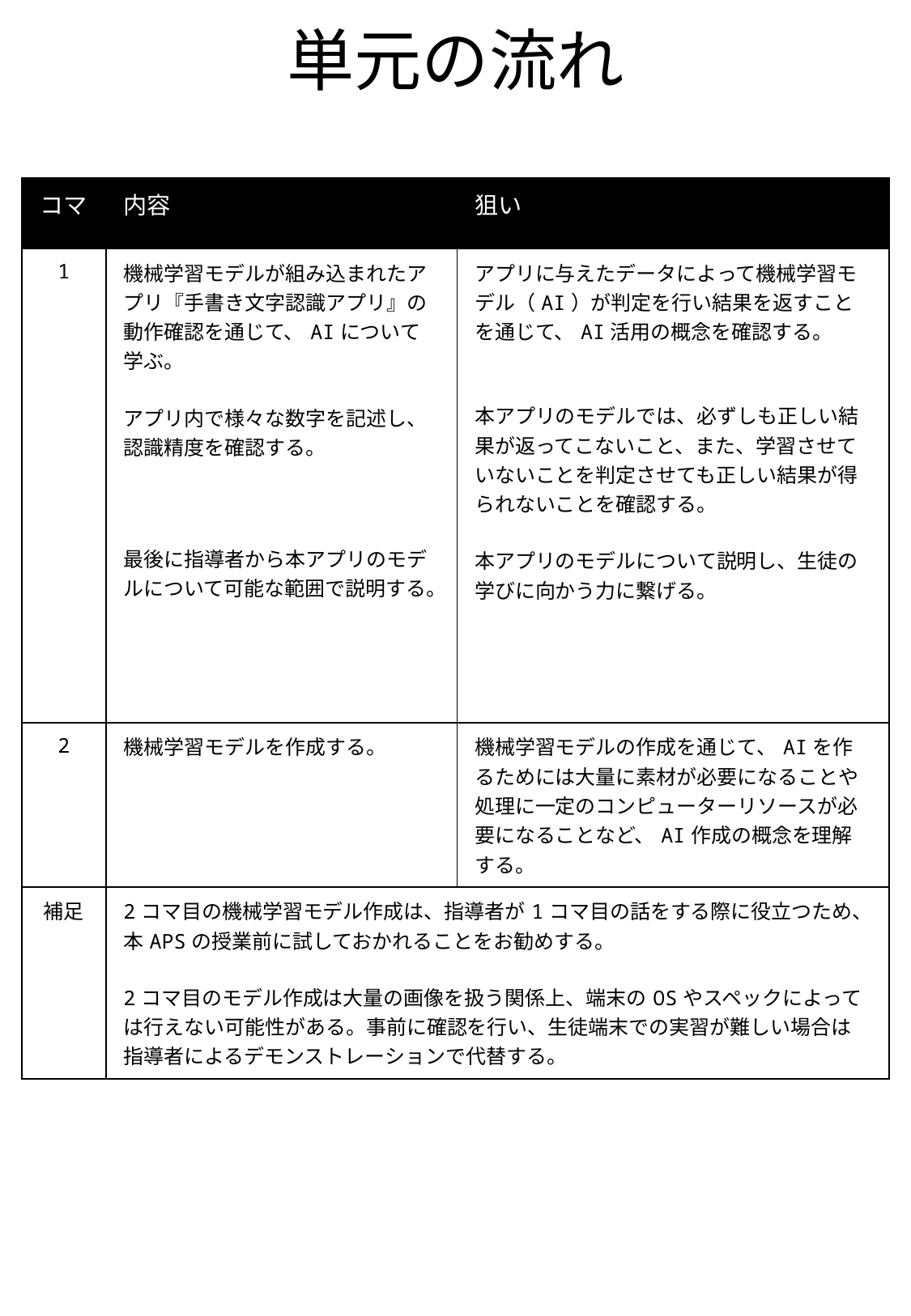

# 単元の流れ
| コマ | 内容 | 狙い |
| --- | --- | --- |
| 1 | 機械学習モデルが組み込まれたアプリ『手書き文字認識アプリ』の動作確認を通じて、AIについて学ぶ。 アプリ内で様々な数字を記述し、認識精度を確認する。 最後に指導者から本アプリのモデルについて可能な範囲で説明する。 | アプリに与えたデータによって機械学習モデル（AI）が判定を行い結果を返すことを通じて、AI活用の概念を確認する。 本アプリのモデルでは、必ずしも正しい結果が返ってこないこと、また、学習させていないことを判定させても正しい結果が得られないことを確認する。 本アプリのモデルについて説明し、生徒の学びに向かう力に繋げる。 |
| 2 | 機械学習モデルを作成する。 | 機械学習モデルの作成を通じて、AIを作るためには大量に素材が必要になることや処理に一定のコンピューターリソースが必要になることなど、AI作成の概念を理解する。 |
| 補足 | 2コマ目の機械学習モデル作成は、指導者が1コマ目の話をする際に役立つため、本APSの授業前に試しておかれることをお勧めする。 2コマ目のモデル作成は大量の画像を扱う関係上、端末のOSやスペックによっては行えない可能性がある。事前に確認を行い、生徒端末での実習が難しい場合は指導者によるデモンストレーションで代替する。 |  |